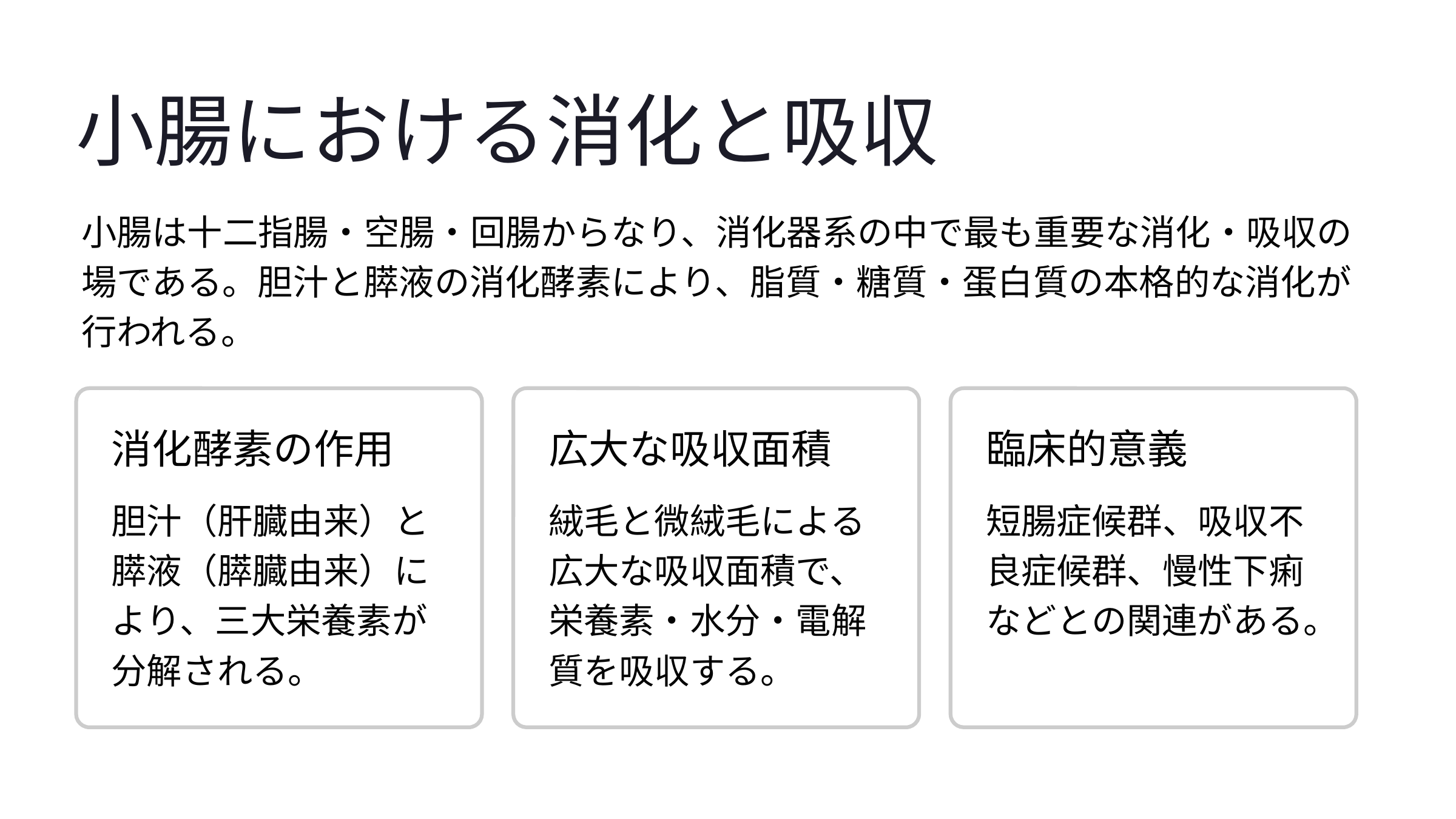

小腸における消化と吸収
小腸は十二指腸・空腸・回腸からなり、消化器系の中で最も重要な消化・吸収の場である。胆汁と膵液の消化酵素により、脂質・糖質・蛋白質の本格的な消化が行われる。

消化酵素の作用
広大な吸収面積
臨床的意義
胆汁（肝臓由来）と膵液（膵臓由来）により、三大栄養素が分解される。
絨毛と微絨毛による広大な吸収面積で、栄養素・水分・電解質を吸収する。
短腸症候群、吸収不良症候群、慢性下痢などとの関連がある。